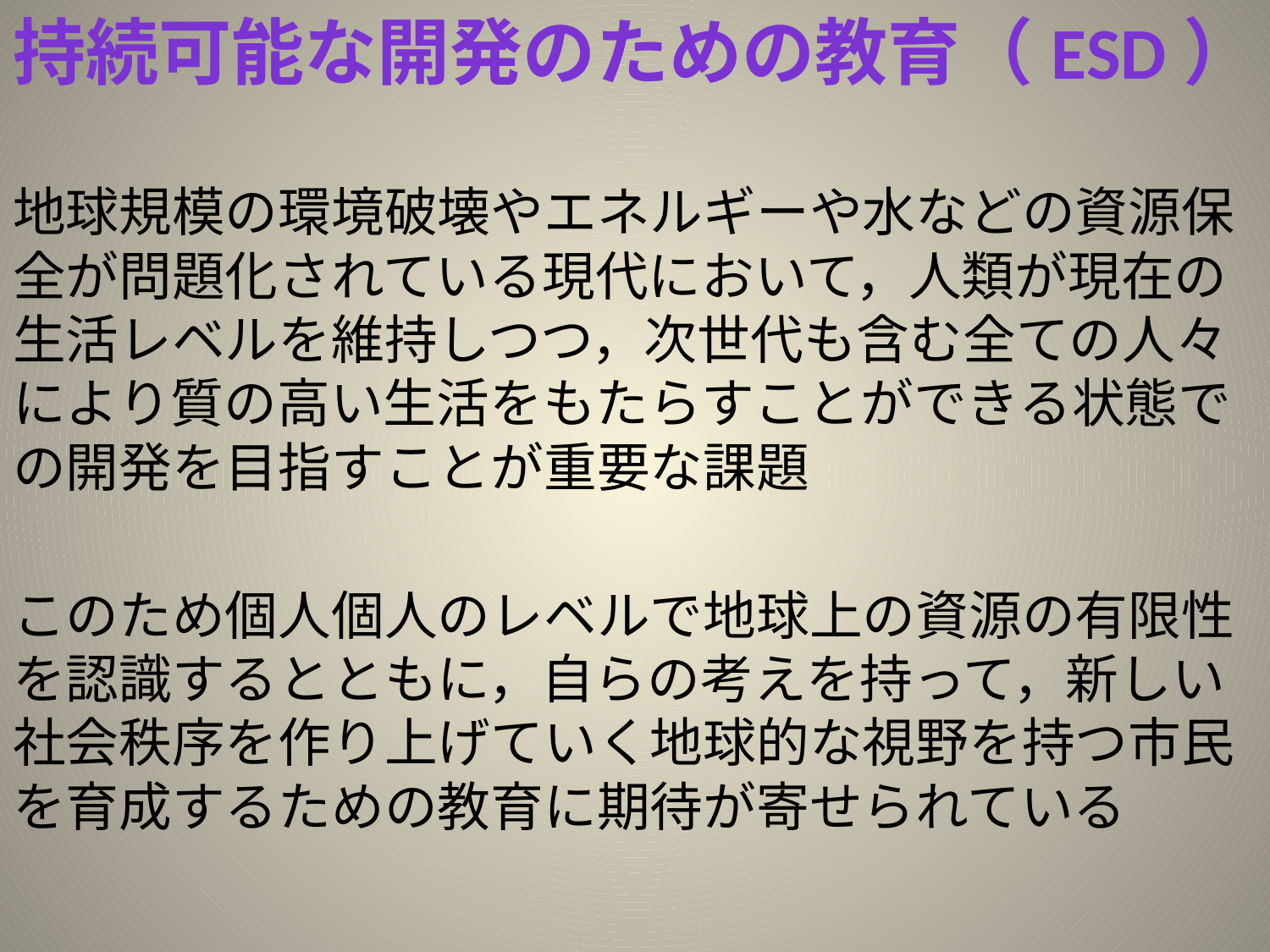

持続可能な開発のための教育（ESD）

地球規模の環境破壊やエネルギーや水などの資源保全が問題化されている現代において，人類が現在の生活レベルを維持しつつ，次世代も含む全ての人々により質の高い生活をもたらすことができる状態での開発を目指すことが重要な課題

このため個人個人のレベルで地球上の資源の有限性を認識するとともに，自らの考えを持って，新しい社会秩序を作り上げていく地球的な視野を持つ市民を育成するための教育に期待が寄せられている